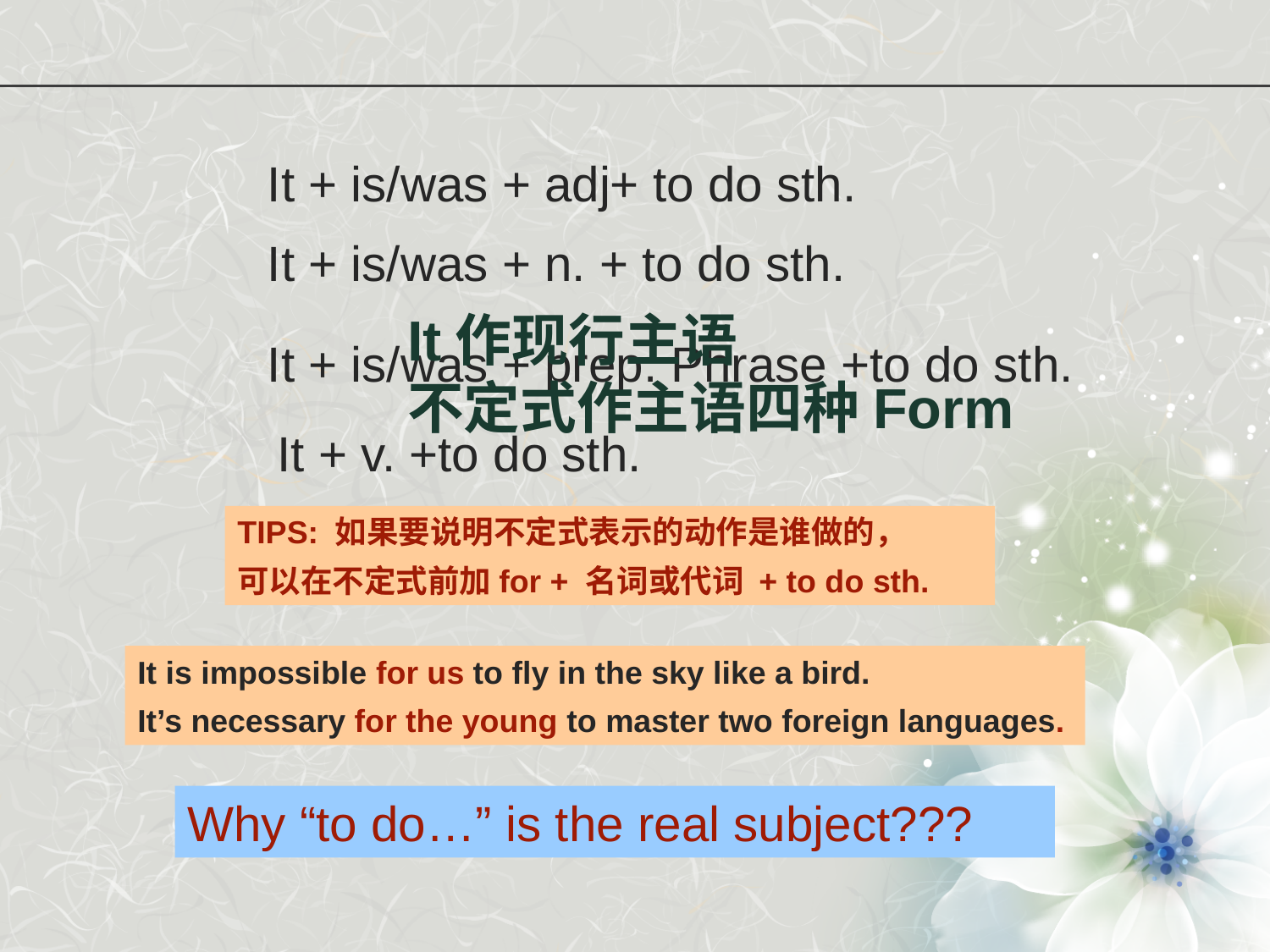

It + is/was + adj+ to do sth.
It + is/was + n. + to do sth.
It + is/was + prep. Phrase +to do sth.
It作现行主语
不定式作主语四种Form
It + v. +to do sth.
TIPS: 如果要说明不定式表示的动作是谁做的，
可以在不定式前加for + 名词或代词 + to do sth.
It is impossible for us to fly in the sky like a bird.
It’s necessary for the young to master two foreign languages.
Why “to do…” is the real subject???